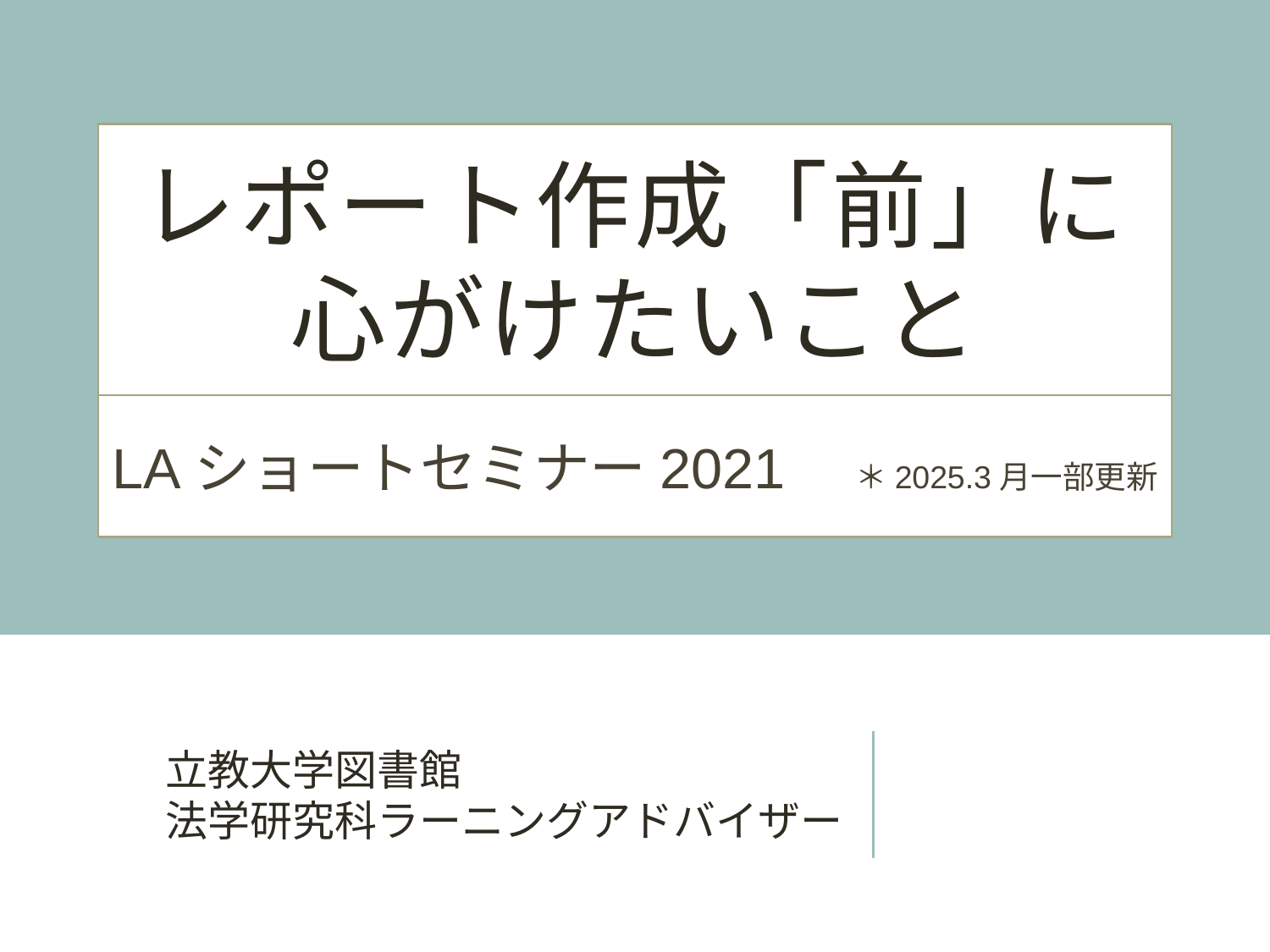

# レポート作成「前」に 心がけたいこと
LAショートセミナー2021　＊2025.3月一部更新
立教大学図書館
法学研究科ラーニングアドバイザー